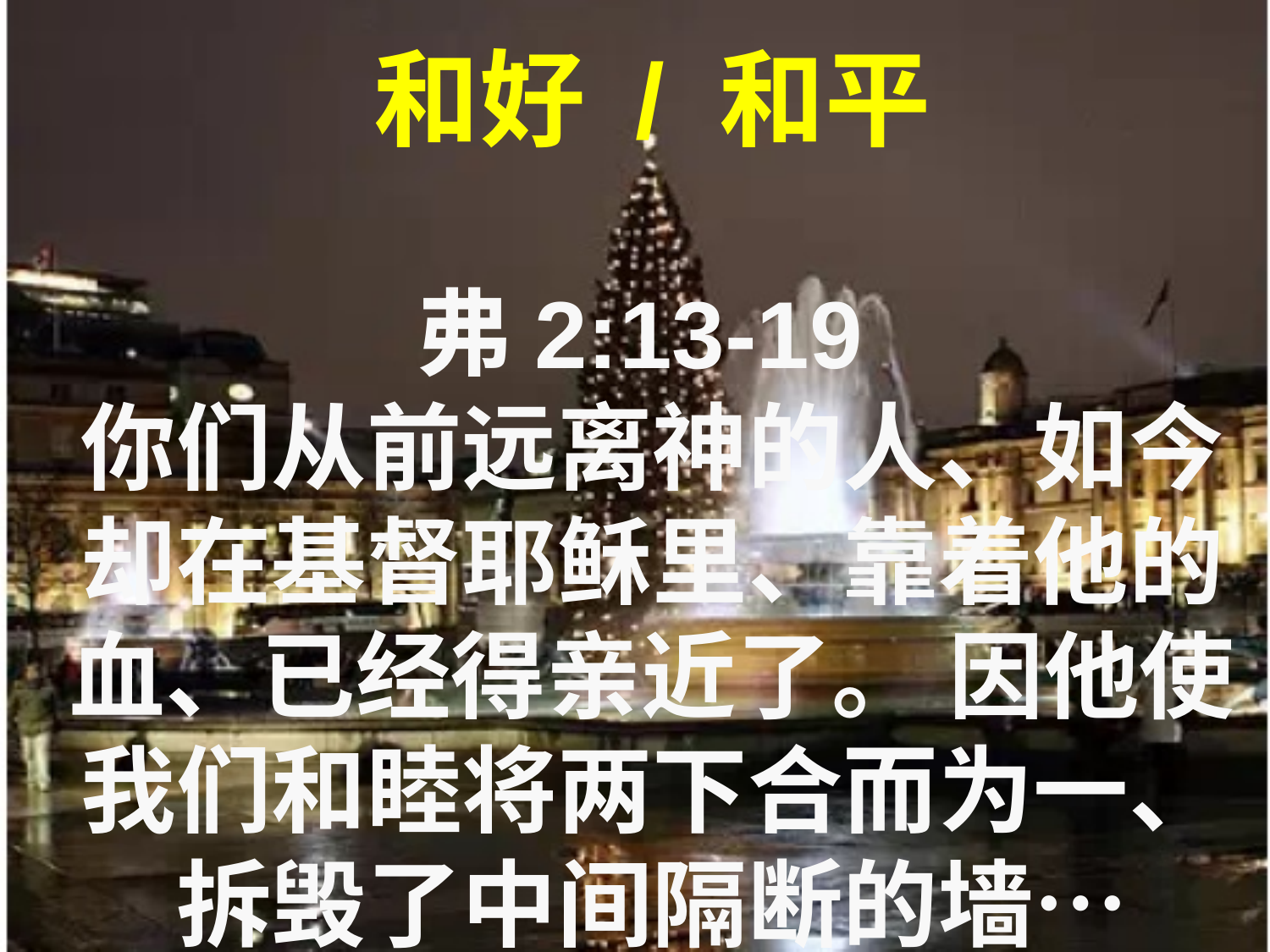

和好 / 和平

弗2:13-19
你们从前远离神的人、如今却在基督耶稣里、靠着他的血、已经得亲近了。 因他使我们和睦将两下合而为一、拆毁了中间隔断的墙…